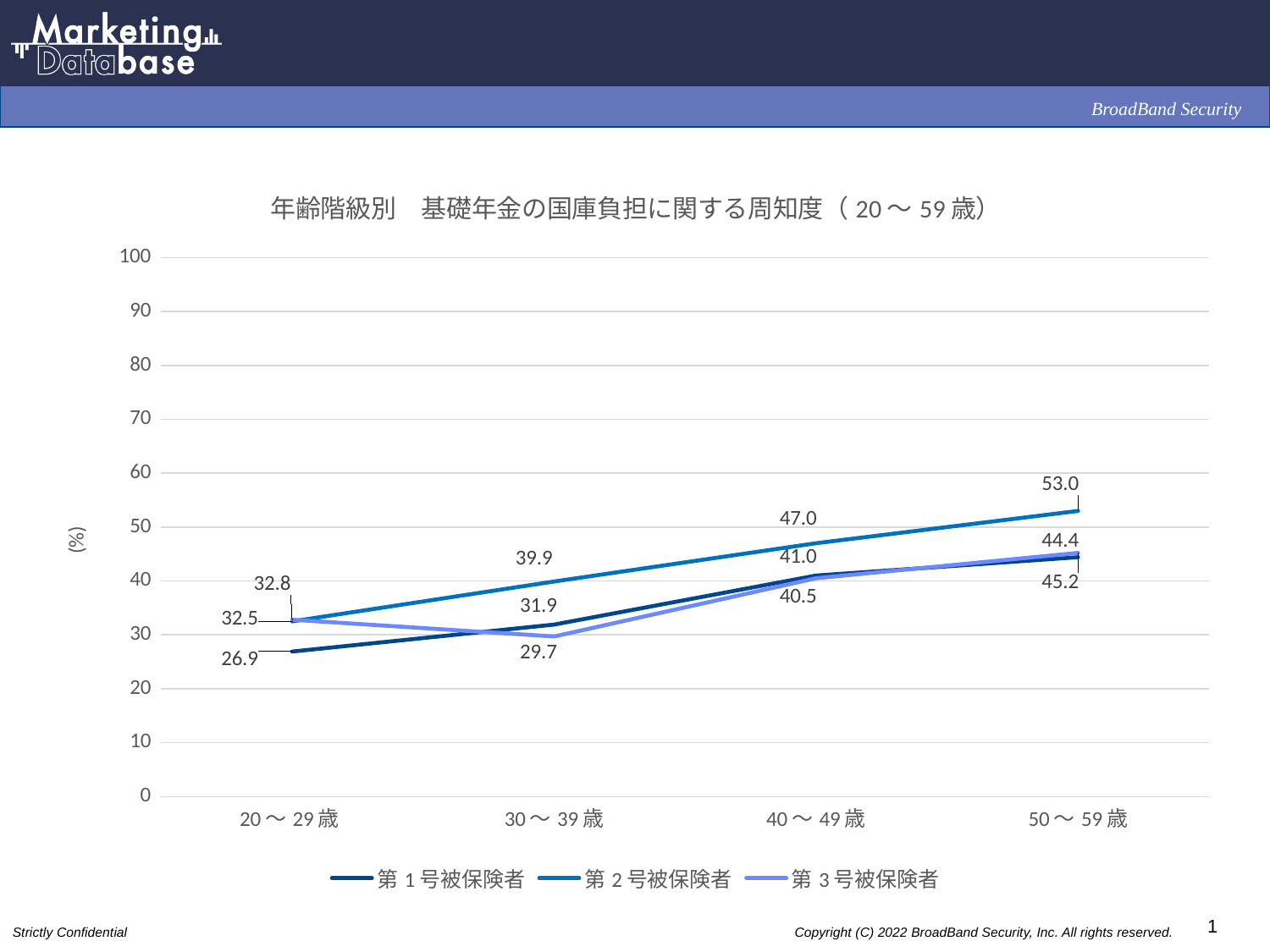

### Chart: 年齢階級別　基礎年金の国庫負担に関する周知度（20～59歳）

| Category | 第1号被保険者 | 第2号被保険者 | 第3号被保険者 |
|---|---|---|---|
| 20～29歳  | 26.9 | 32.5 | 32.8 |
| 30～39歳 | 31.9 | 39.9 | 29.7 |
| 40～49歳 | 41.0 | 47.0 | 40.5 |
| 50～59歳 | 44.4 | 53.0 | 45.2 |